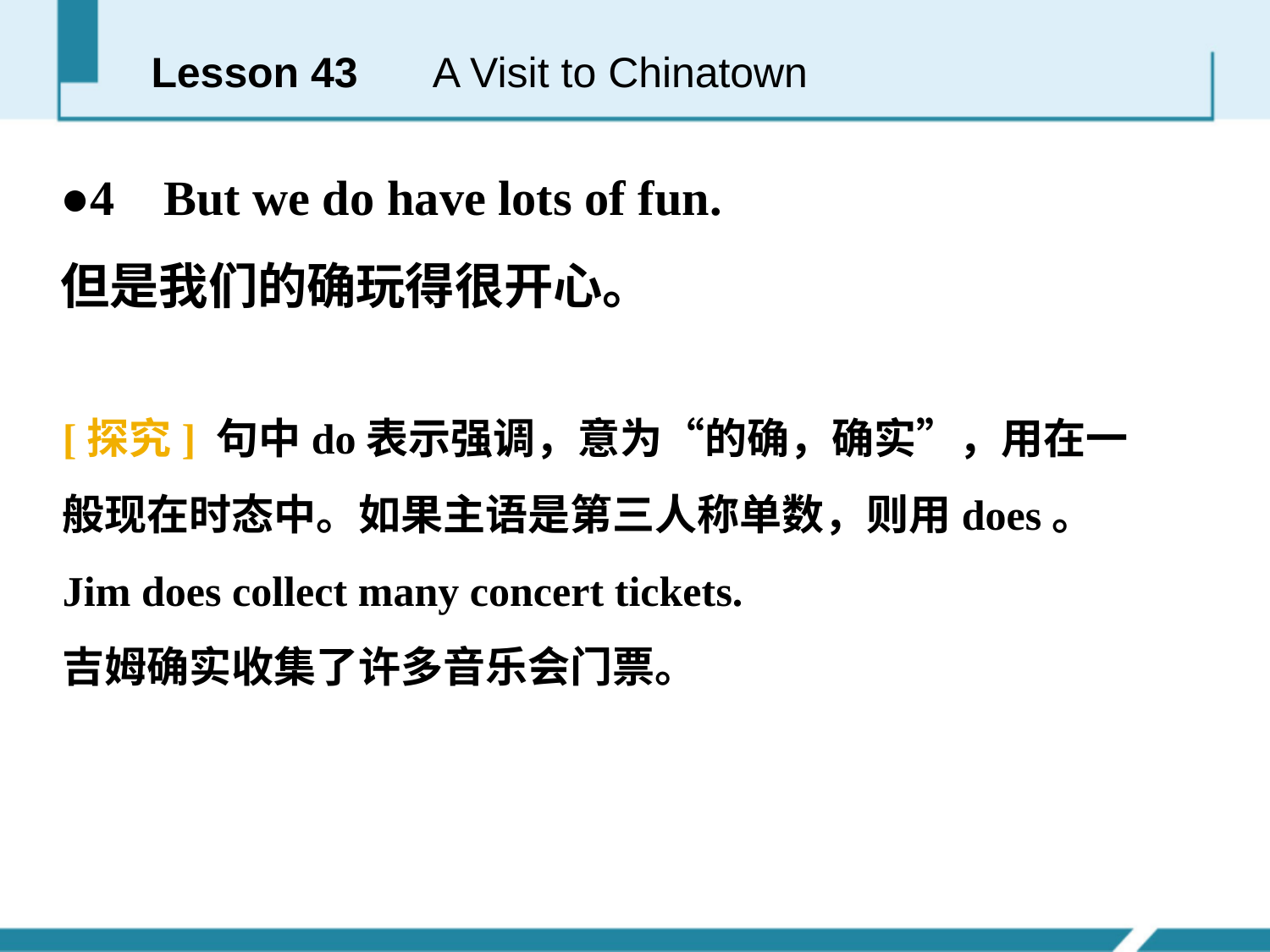

Lesson 43 　A Visit to Chinatown
●4    But we do have lots of fun.
但是我们的确玩得很开心。
[探究] 句中do表示强调，意为“的确，确实”，用在一般现在时态中。如果主语是第三人称单数，则用does。
Jim does collect many concert tickets.
吉姆确实收集了许多音乐会门票。